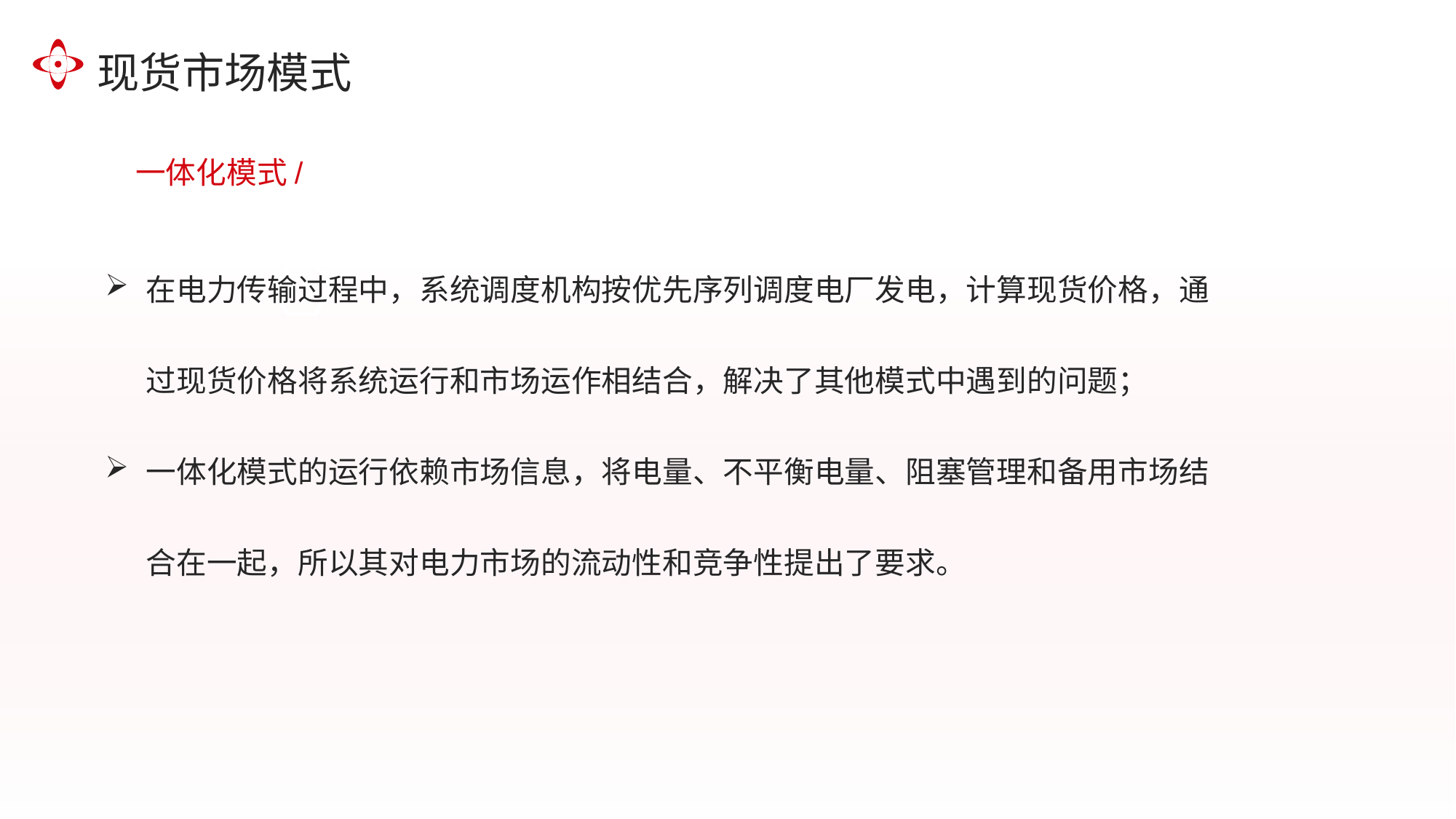

现货市场模式

一体化模式/
在电力传输过程中，系统调度机构按优先序列调度电厂发电，计算现货价格，通过现货价格将系统运行和市场运作相结合，解决了其他模式中遇到的问题；
一体化模式的运行依赖市场信息，将电量、不平衡电量、阻塞管理和备用市场结合在一起，所以其对电力市场的流动性和竞争性提出了要求。